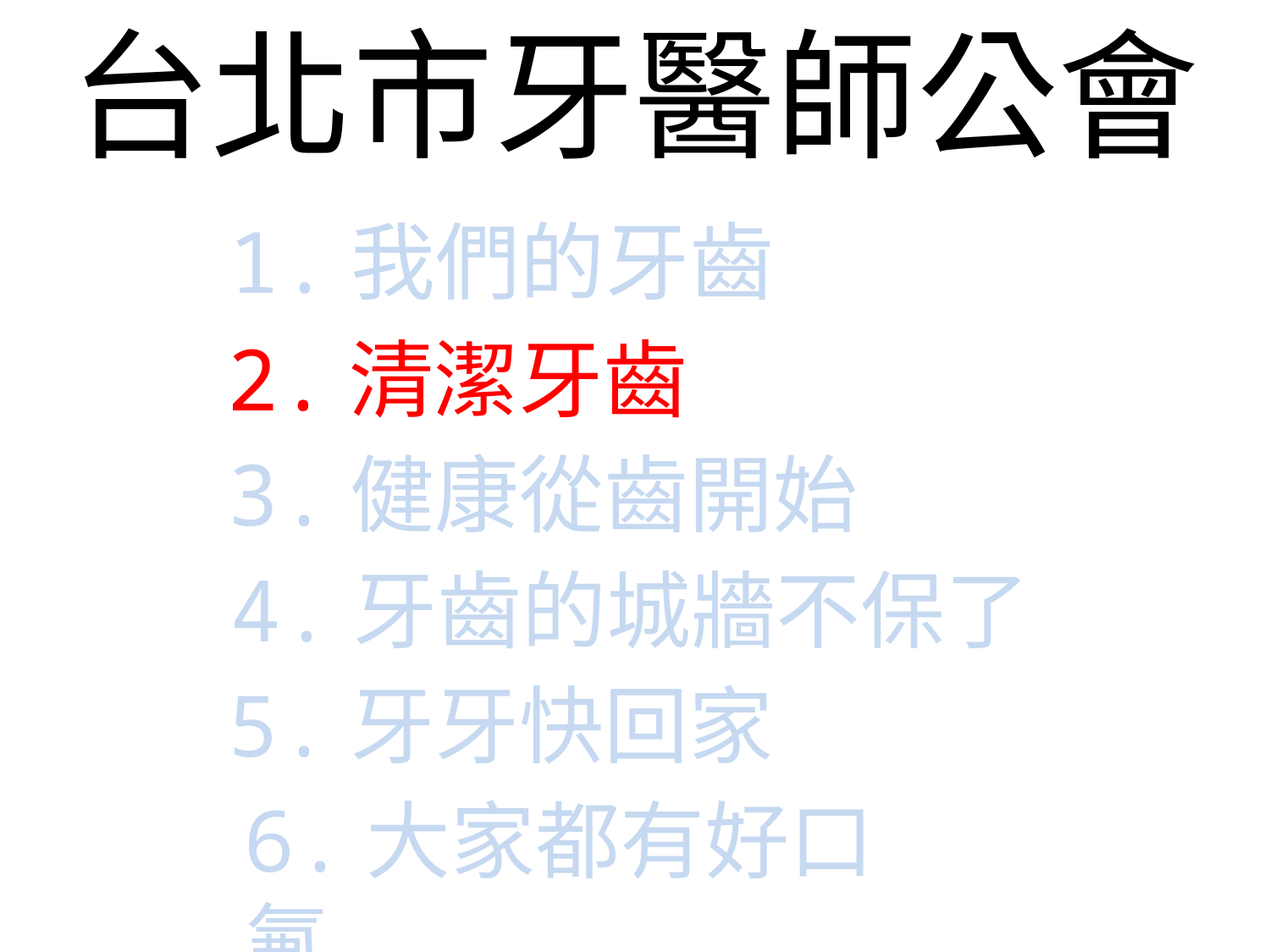

台北市牙醫師公會
1.我們的牙齒
2.清潔牙齒
3.健康從齒開始
4.牙齒的城牆不保了
5.牙牙快回家
6.大家都有好口氟